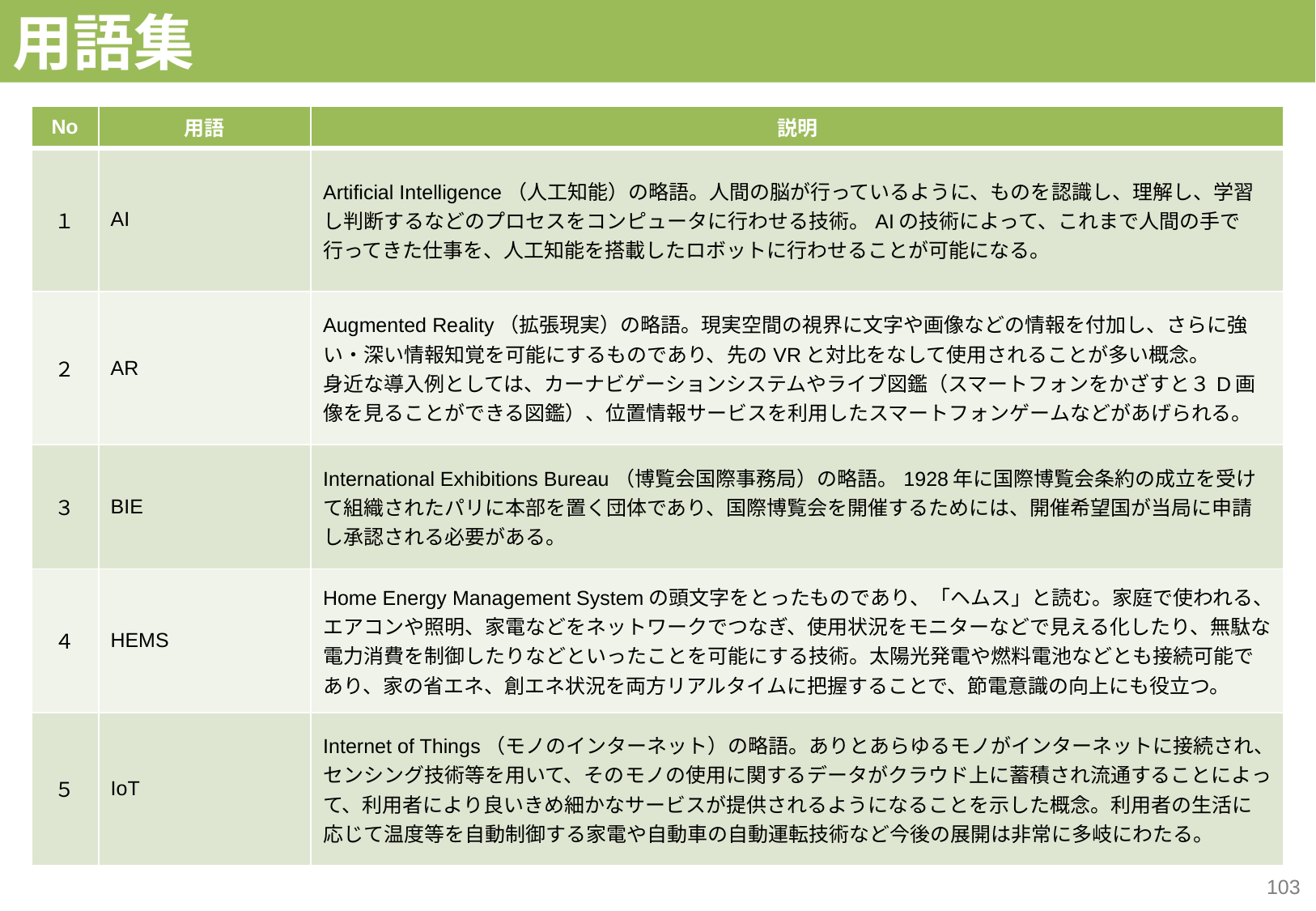

用語集
| No | 用語 | 説明 |
| --- | --- | --- |
| １ | AI | Artificial Intelligence（人工知能）の略語。人間の脳が行っているように、ものを認識し、理解し、学習し判断するなどのプロセスをコンピュータに行わせる技術。AIの技術によって、これまで人間の手で行ってきた仕事を、人工知能を搭載したロボットに行わせることが可能になる。 |
| ２ | AR | Augmented Reality（拡張現実）の略語。現実空間の視界に文字や画像などの情報を付加し、さらに強い・深い情報知覚を可能にするものであり、先のVRと対比をなして使用されることが多い概念。 身近な導入例としては、カーナビゲーションシステムやライブ図鑑（スマートフォンをかざすと３D画像を見ることができる図鑑）、位置情報サービスを利用したスマートフォンゲームなどがあげられる。 |
| ３ | BIE | International Exhibitions Bureau（博覧会国際事務局）の略語。1928年に国際博覧会条約の成立を受けて組織されたパリに本部を置く団体であり、国際博覧会を開催するためには、開催希望国が当局に申請し承認される必要がある。 |
| ４ | HEMS | Home Energy Management Systemの頭文字をとったものであり、「ヘムス」と読む。家庭で使われる、エアコンや照明、家電などをネットワークでつなぎ、使用状況をモニターなどで見える化したり、無駄な電力消費を制御したりなどといったことを可能にする技術。太陽光発電や燃料電池などとも接続可能であり、家の省エネ、創エネ状況を両方リアルタイムに把握することで、節電意識の向上にも役立つ。 |
| ５ | IoT | Internet of Things（モノのインターネット）の略語。ありとあらゆるモノがインターネットに接続され、センシング技術等を用いて、そのモノの使用に関するデータがクラウド上に蓄積され流通することによって、利用者により良いきめ細かなサービスが提供されるようになることを示した概念。利用者の生活に応じて温度等を自動制御する家電や自動車の自動運転技術など今後の展開は非常に多岐にわたる。 |
103